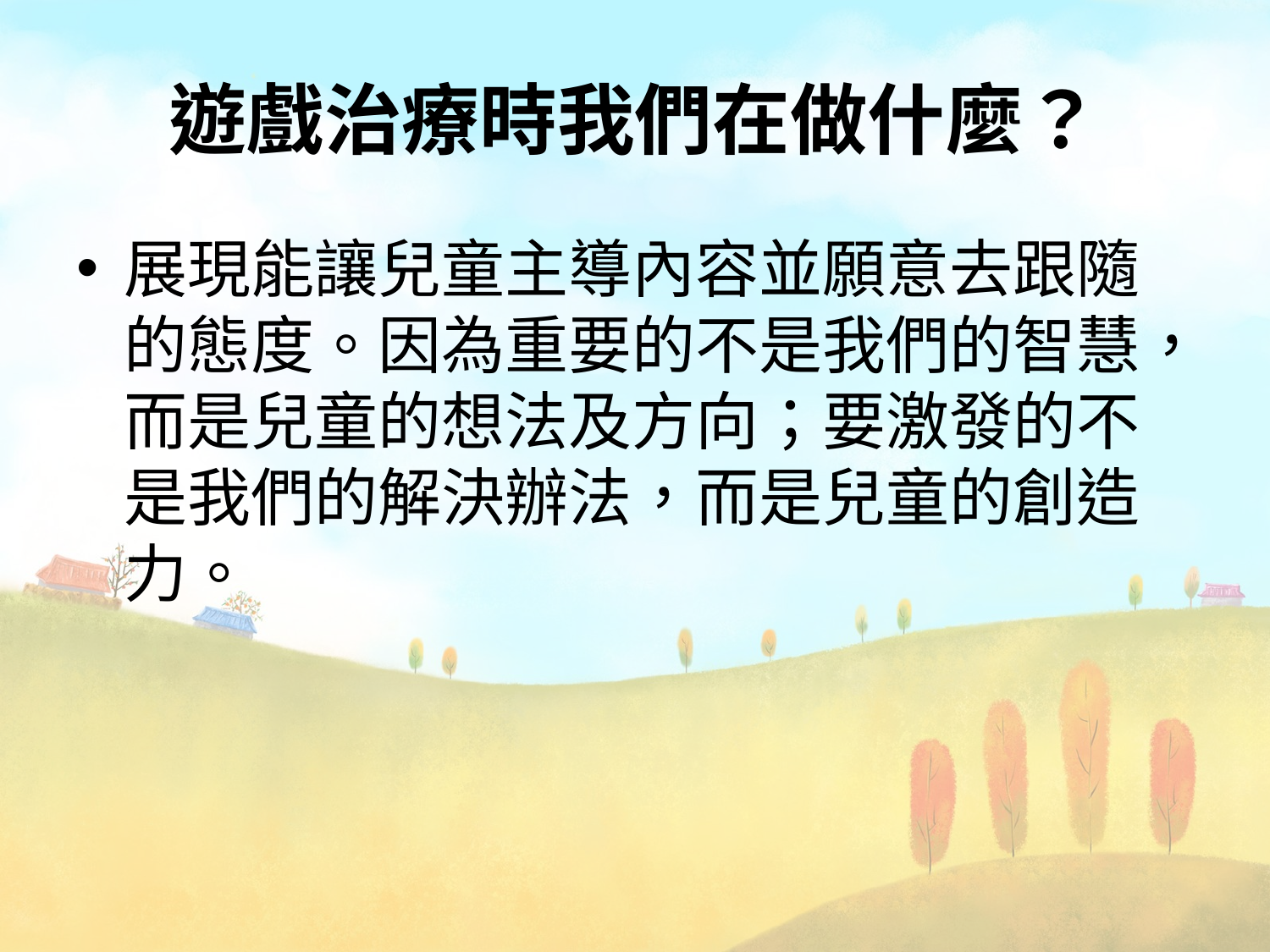

# 遊戲治療時我們在做什麼？
展現能讓兒童主導內容並願意去跟隨的態度。因為重要的不是我們的智慧，而是兒童的想法及方向；要激發的不是我們的解決辦法，而是兒童的創造力。